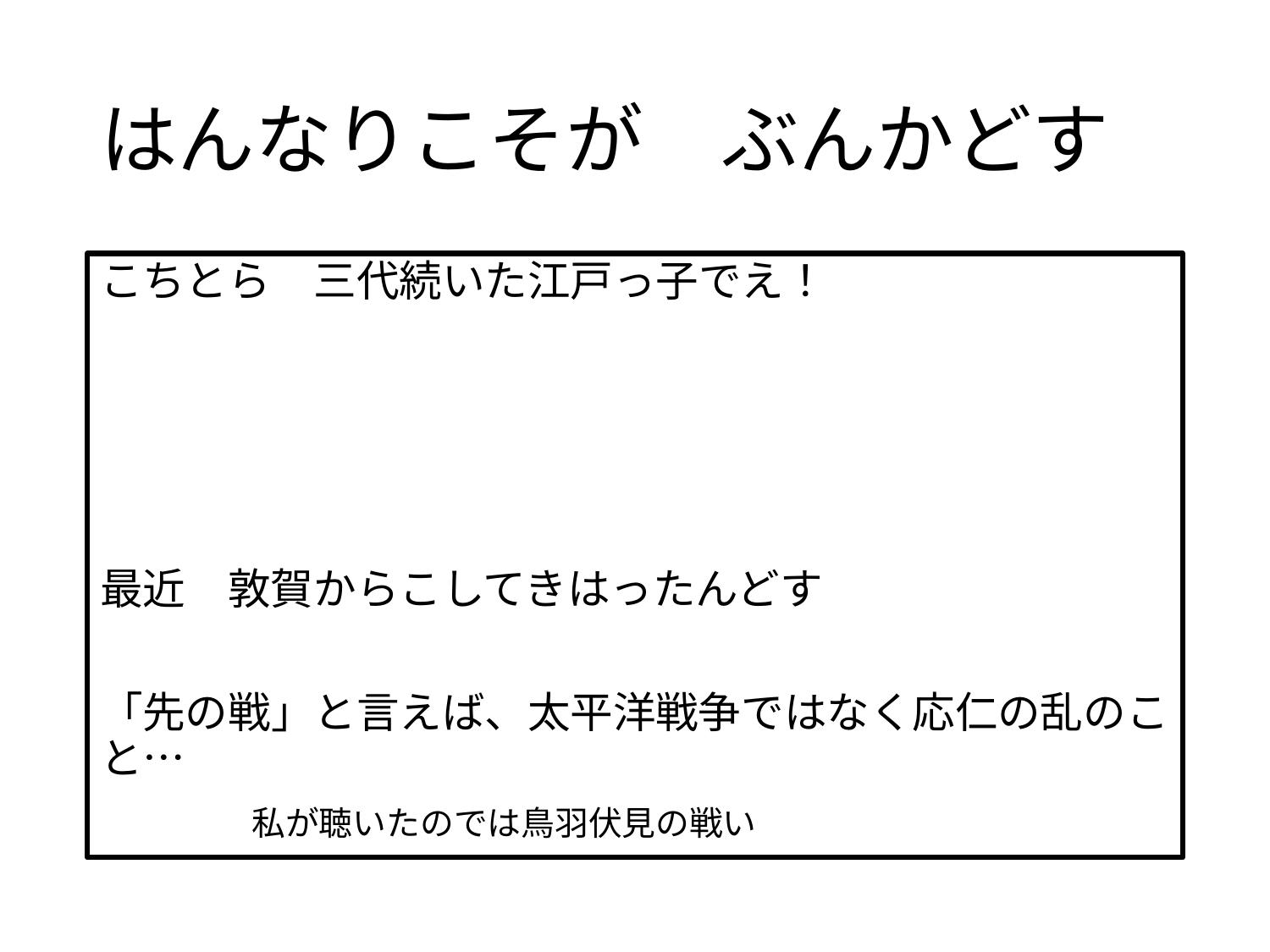

# はんなりこそが　ぶんかどす
こちとら　三代続いた江戸っ子でえ！

最近　敦賀からこしてきはったんどす

「先の戦」と言えば、太平洋戦争ではなく応仁の乱のこと…
               私が聴いたのでは鳥羽伏見の戦い